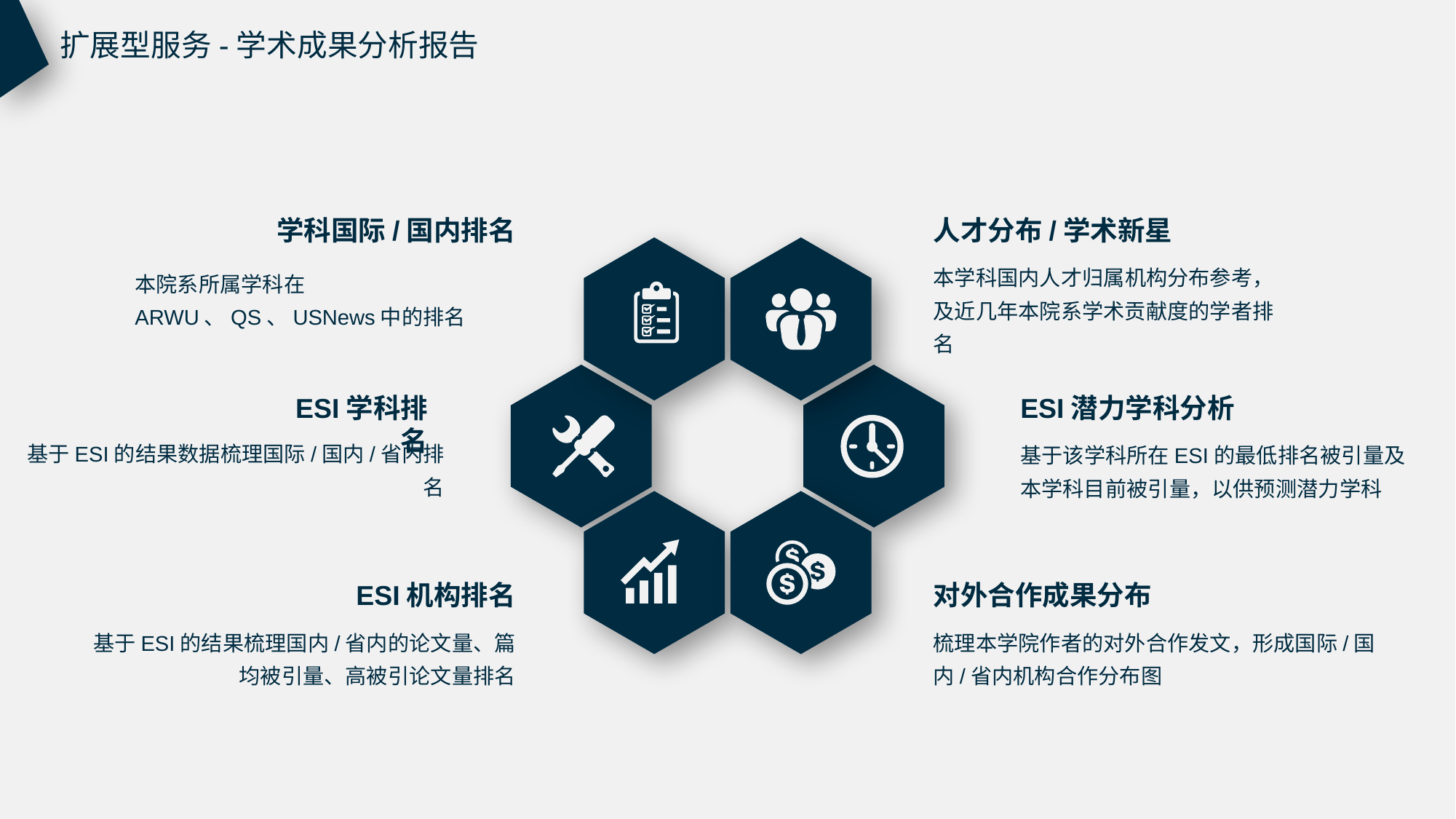

扩展型服务-学术成果分析报告
学科国际/国内排名
人才分布/学术新星

本学科国内人才归属机构分布参考，及近几年本院系学术贡献度的学者排名
本院系所属学科在ARWU、QS、USNews中的排名

ESI学科排名
ESI潜力学科分析

基于ESI的结果数据梳理国际/国内/省内排名
基于该学科所在ESI的最低排名被引量及本学科目前被引量，以供预测潜力学科

ESI机构排名
对外合作成果分布
基于ESI的结果梳理国内/省内的论文量、篇均被引量、高被引论文量排名
梳理本学院作者的对外合作发文，形成国际/国内/省内机构合作分布图